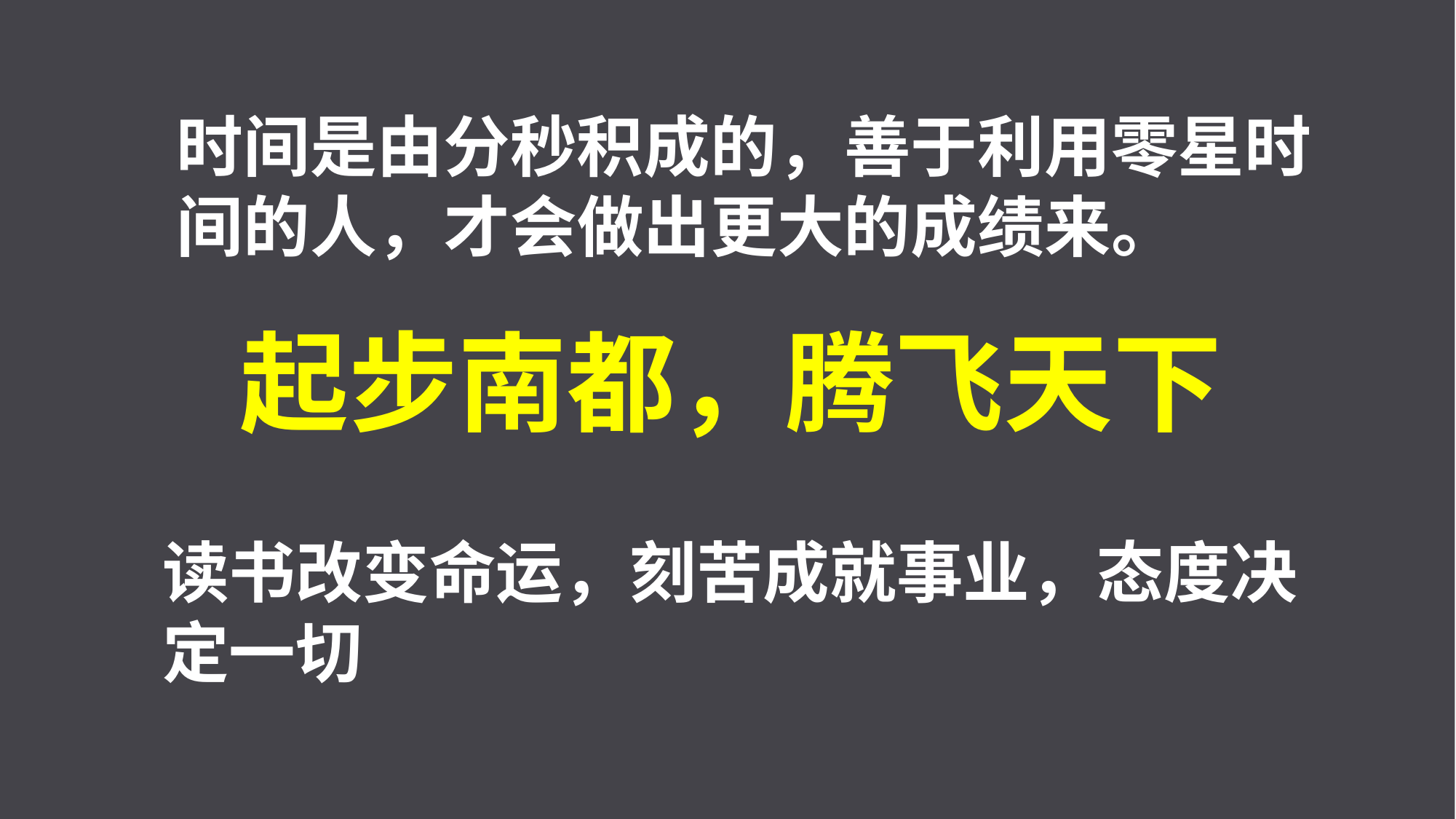

时间是由分秒积成的，善于利用零星时间的人，才会做出更大的成绩来。
起步南都，腾飞天下

读书改变命运，刻苦成就事业，态度决定一切